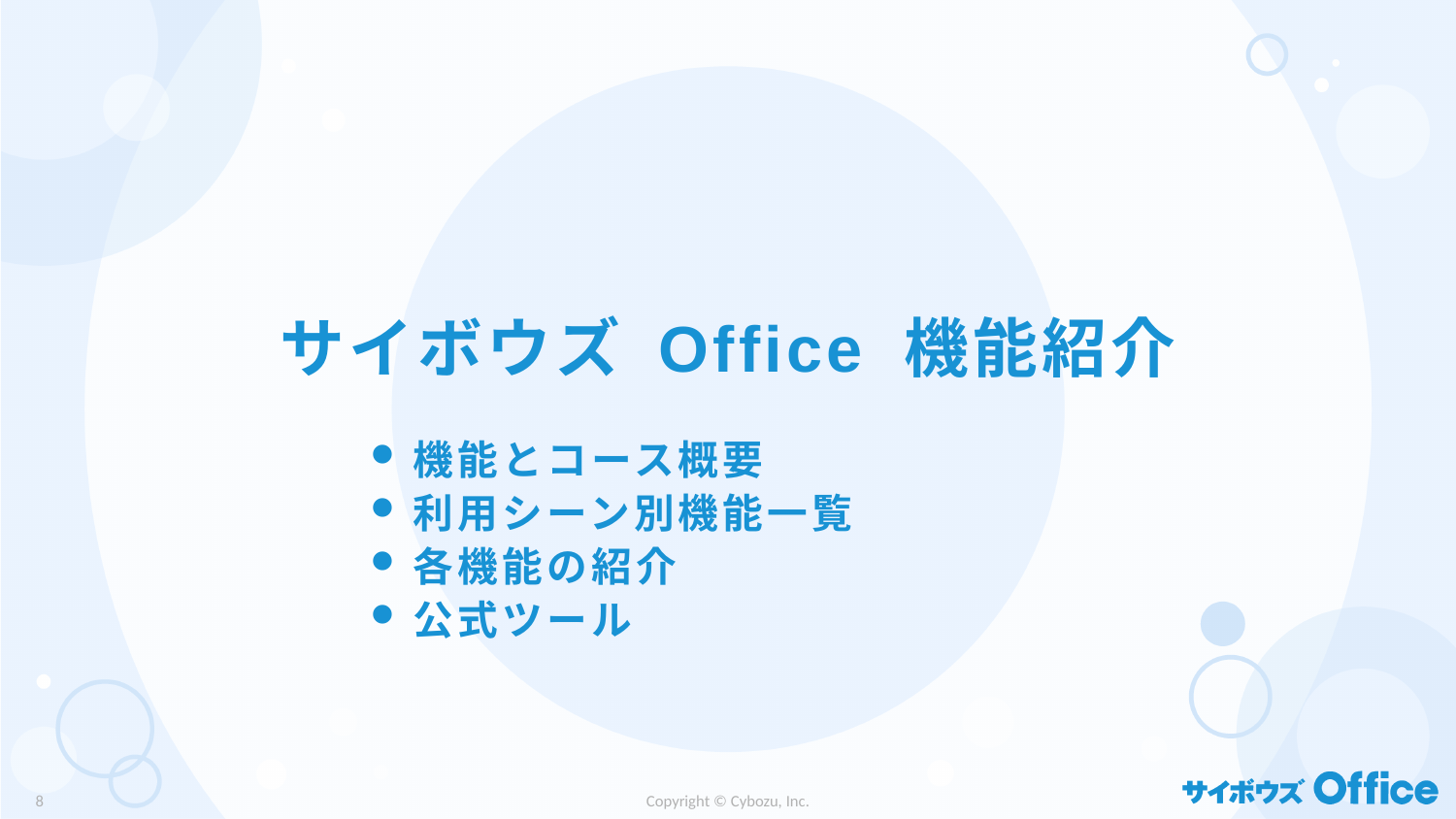

# サイボウズ Office 機能紹介
機能とコース概要
利用シーン別機能一覧
各機能の紹介
公式ツール
8
Copyright © Cybozu, Inc.